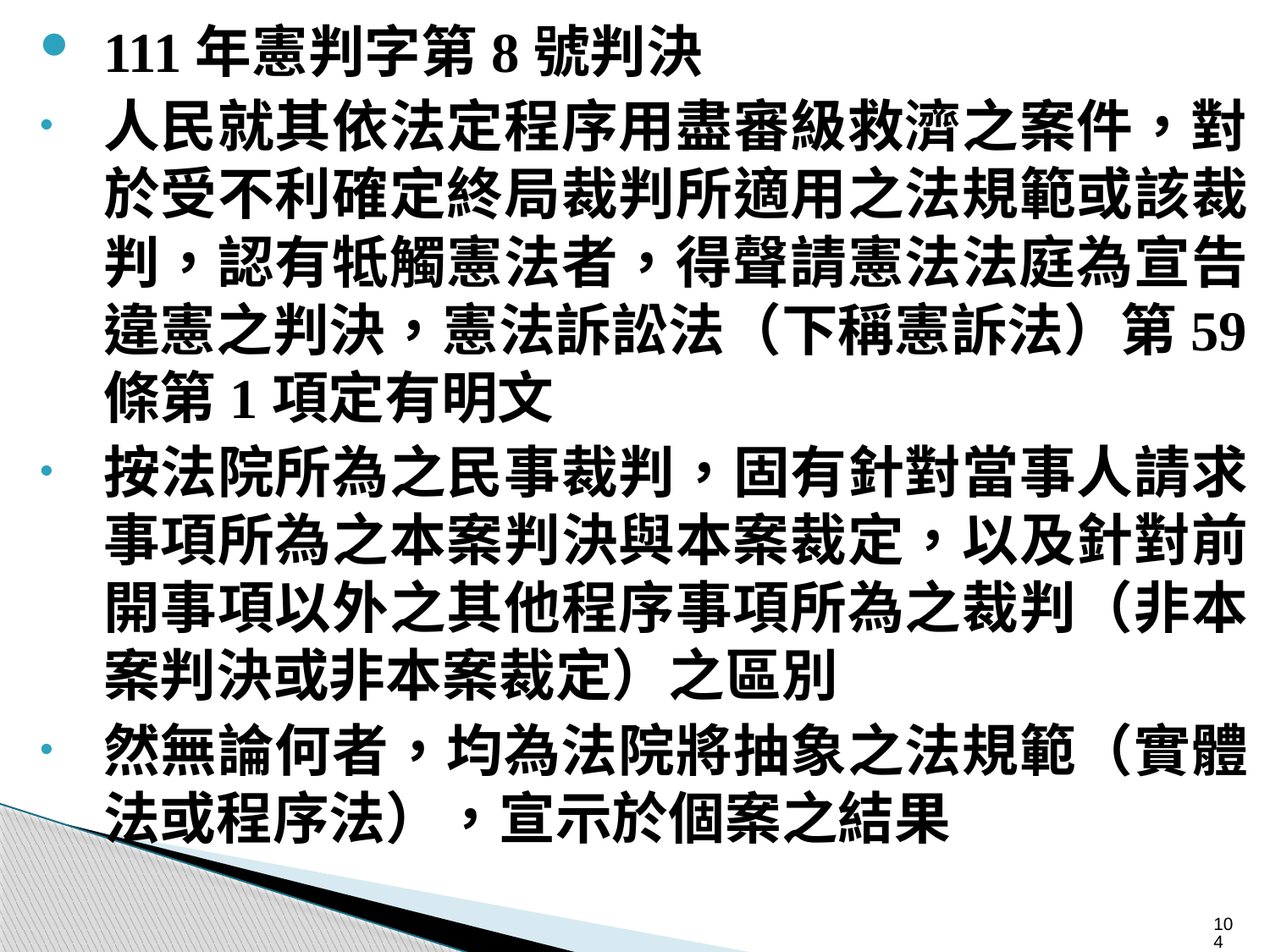

111年憲判字第8號判決
人民就其依法定程序用盡審級救濟之案件，對於受不利確定終局裁判所適用之法規範或該裁判，認有牴觸憲法者，得聲請憲法法庭為宣告違憲之判決，憲法訴訟法（下稱憲訴法）第59條第1項定有明文
按法院所為之民事裁判，固有針對當事人請求事項所為之本案判決與本案裁定，以及針對前開事項以外之其他程序事項所為之裁判（非本案判決或非本案裁定）之區別
然無論何者，均為法院將抽象之法規範（實體法或程序法），宣示於個案之結果
104